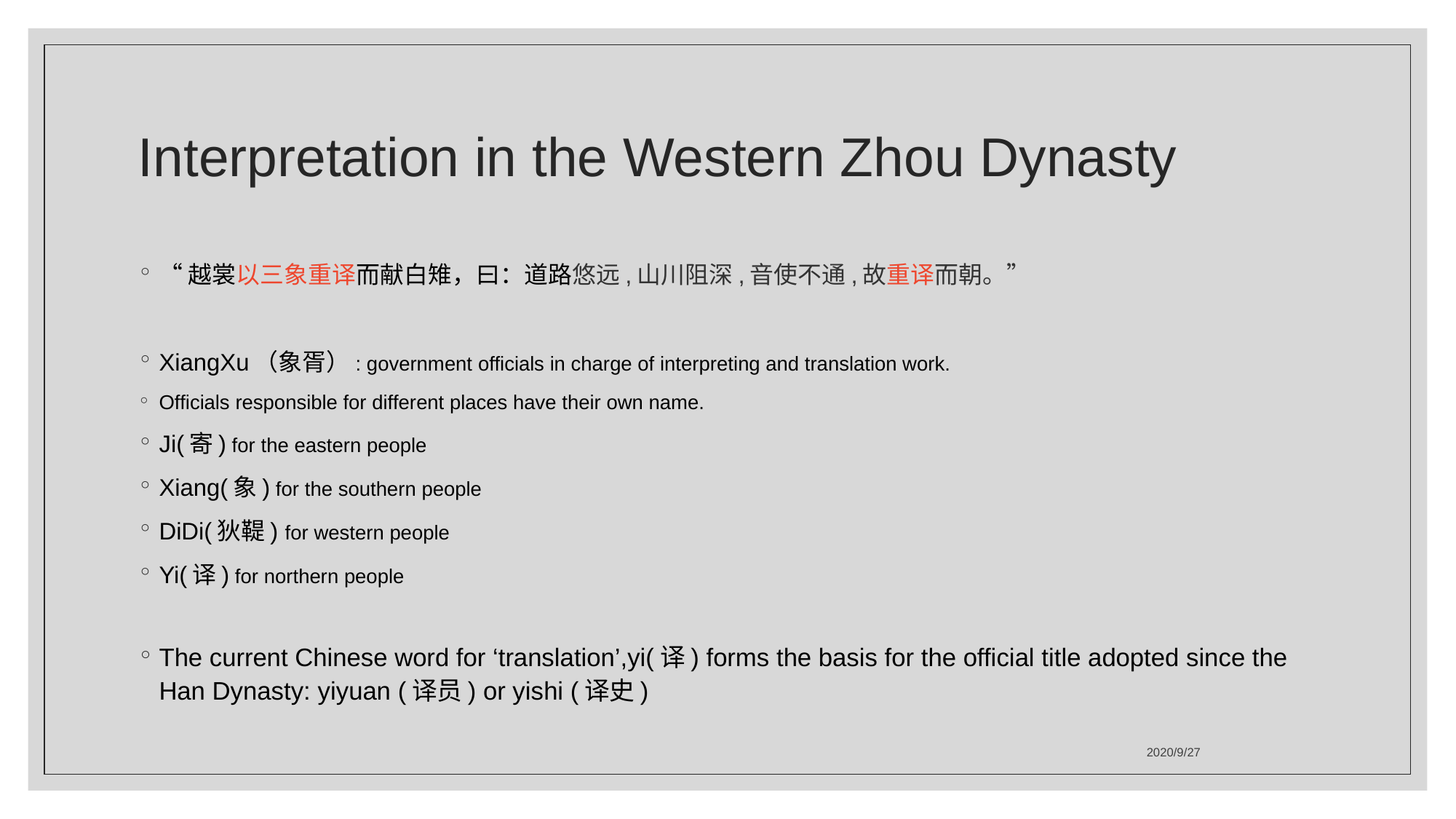

# Interpretation in the Western Zhou Dynasty
“越裳以三象重译而献白雉，曰：道路悠远,山川阻深,音使不通,故重译而朝。”

XiangXu（象胥）: government officials in charge of interpreting and translation work.
Officials responsible for different places have their own name.
Ji(寄) for the eastern people
Xiang(象) for the southern people
DiDi(狄鞮) for western people
Yi(译) for northern people

The current Chinese word for ‘translation’,yi(译) forms the basis for the official title adopted since the Han Dynasty: yiyuan (译员) or yishi (译史)

2020/9/27